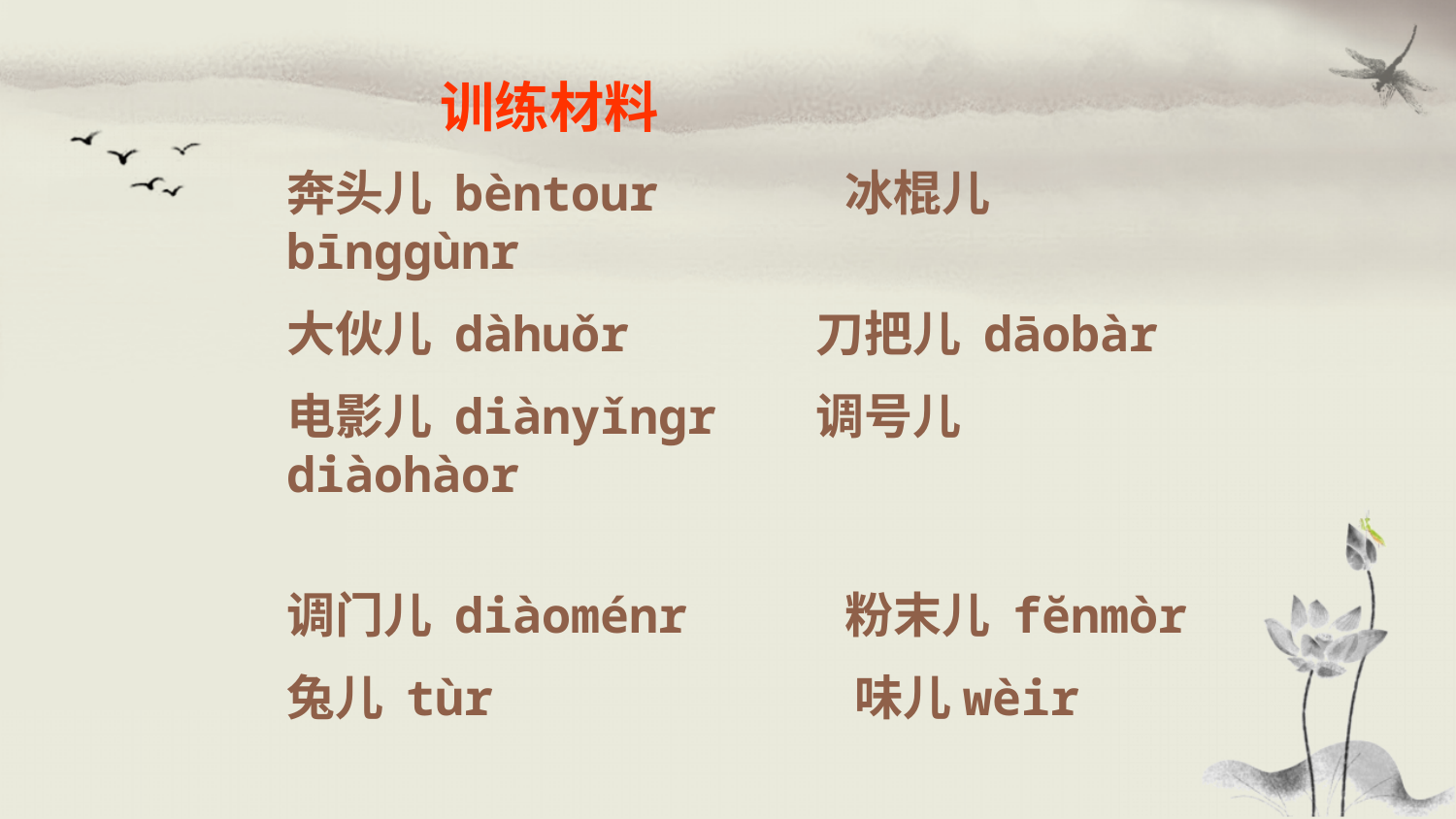

训练材料
奔头儿 bèntour      冰棍儿 bīnggùnr
大伙儿 dàhuǒr      刀把儿 dāobàr
电影儿 diànyǐngr   调号儿 diàohàor
调门儿 diàoménr     粉末儿 fĕnmòr
兔儿 tùr            味儿wèir